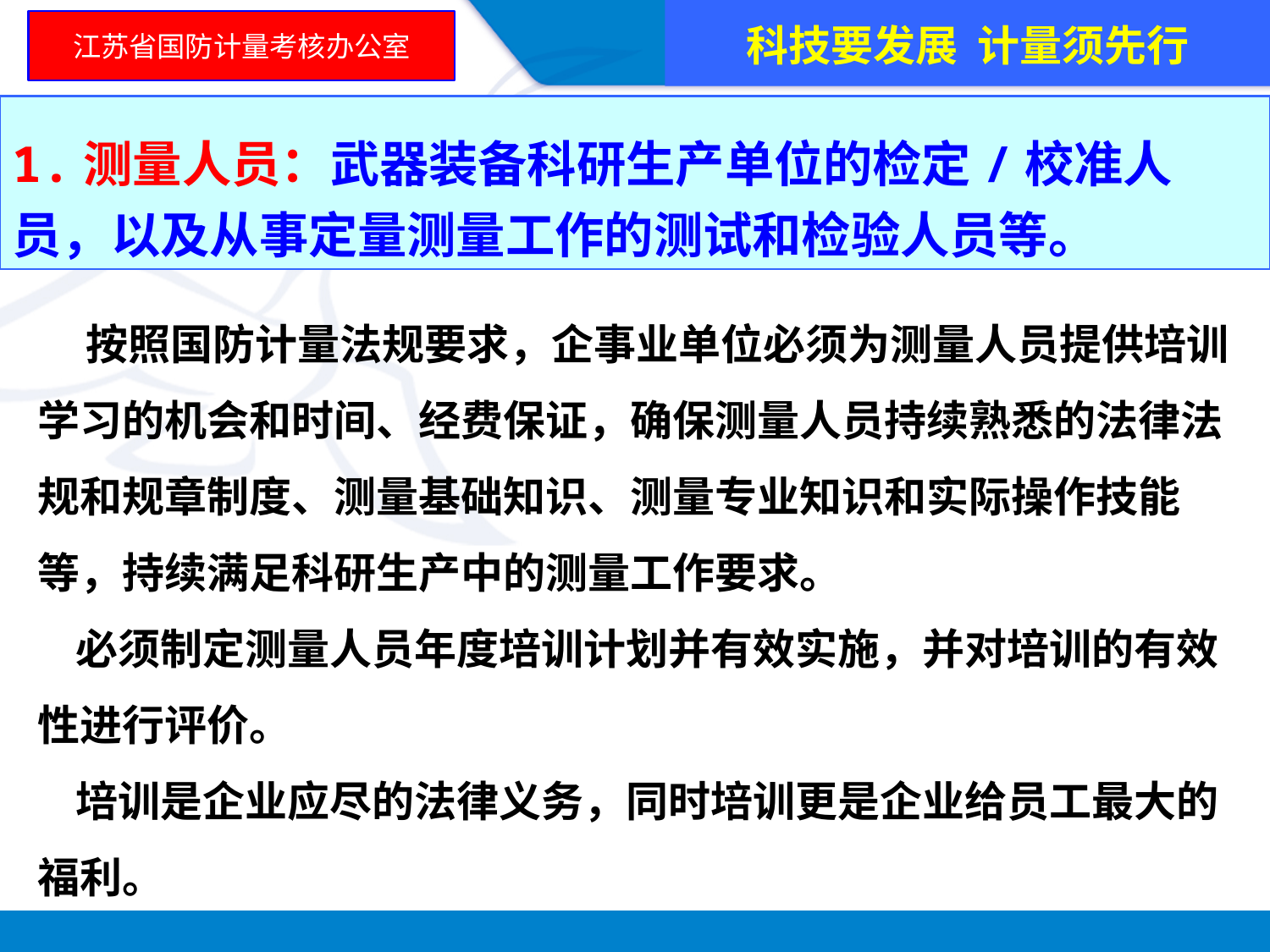

科技要发展  计量须先行
江苏省国防计量考核办公室
1.测量人员：武器装备科研生产单位的检定/校准人员，以及从事定量测量工作的测试和检验人员等。

    按照国防计量法规要求，企事业单位必须为测量人员提供培训学习的机会和时间、经费保证，确保测量人员持续熟悉的法律法规和规章制度、测量基础知识、测量专业知识和实际操作技能等，持续满足科研生产中的测量工作要求。
    必须制定测量人员年度培训计划并有效实施，并对培训的有效性进行评价。
    培训是企业应尽的法律义务，同时培训更是企业给员工最大的福利。